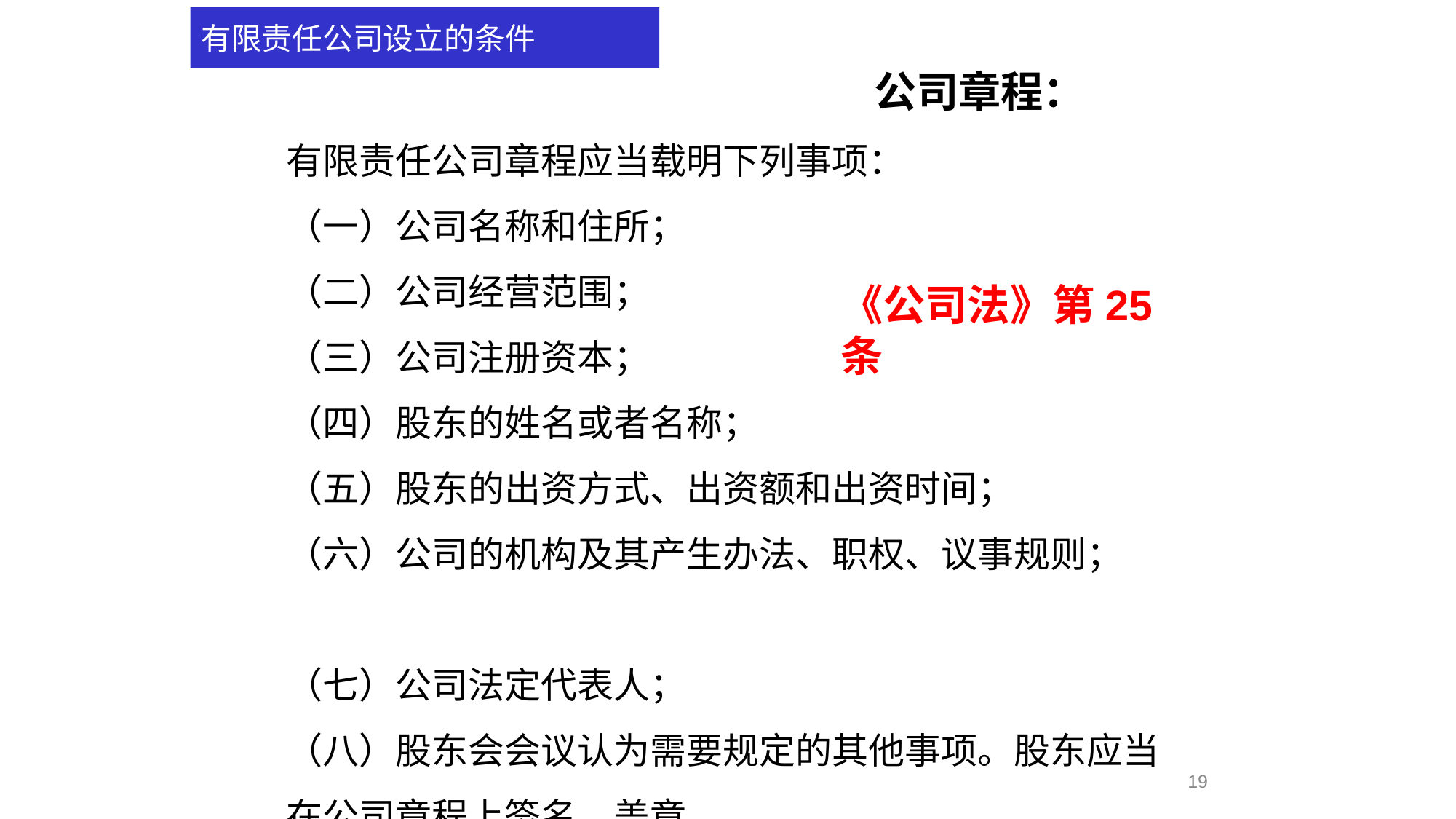

有限责任公司设立的条件
公司章程：
有限责任公司章程应当载明下列事项： 　　
（一）公司名称和住所； 　　
（二）公司经营范围； 　　
（三）公司注册资本； 　　
（四）股东的姓名或者名称； 　　
（五）股东的出资方式、出资额和出资时间； 　　
（六）公司的机构及其产生办法、职权、议事规则； 　　
（七）公司法定代表人； 　　
（八）股东会会议认为需要规定的其他事项。股东应当在公司章程上签名、盖章。
《公司法》第25条
19